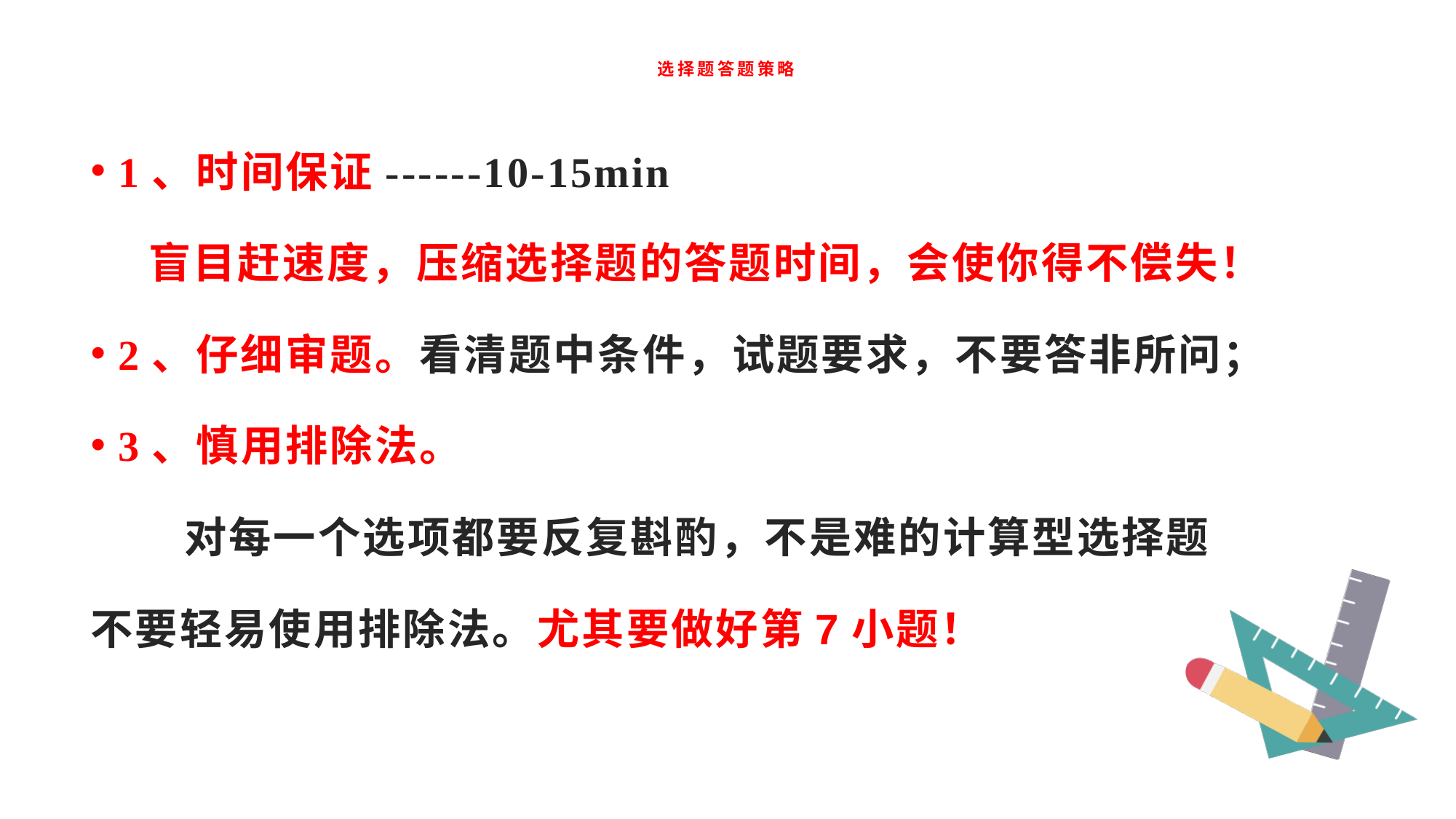

# 选择题答题策略
1、时间保证------10-15min
    盲目赶速度，压缩选择题的答题时间，会使你得不偿失！
2、仔细审题。看清题中条件，试题要求，不要答非所问；
3、慎用排除法。
       对每一个选项都要反复斟酌，不是难的计算型选择题
不要轻易使用排除法。尤其要做好第7小题！